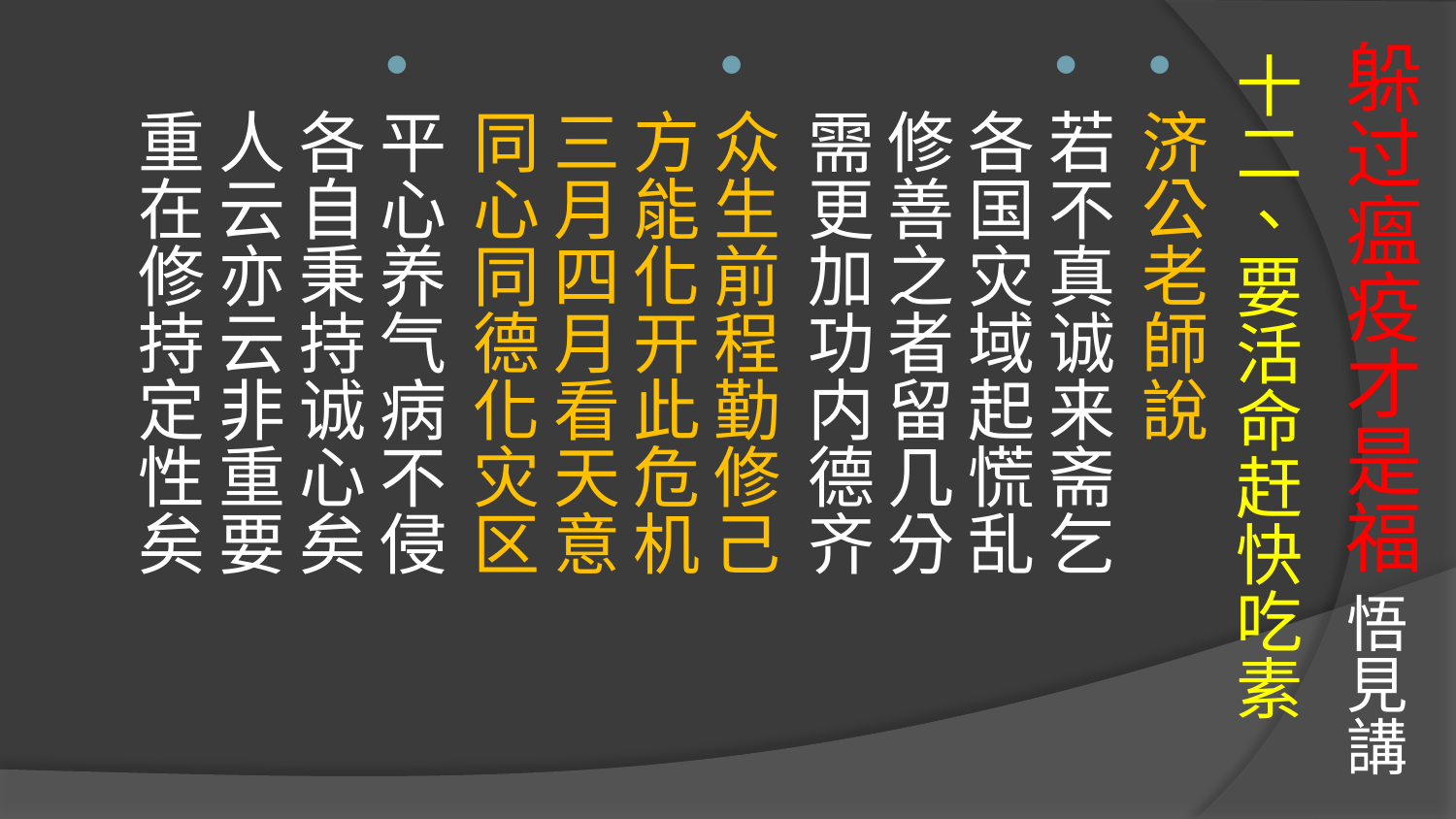

# 躲过瘟疫才是福 悟見講
十二、要活命赶快吃素
济公老師說
若不真诚来斋乞
各国灾域起慌乱
修善之者留几分
需更加功内德齐
众生前程勤修己
方能化开此危机
三月四月看天意
同心同德化灾区
平心养气病不侵
各自秉持诚心矣
人云亦云非重要
重在修持定性矣